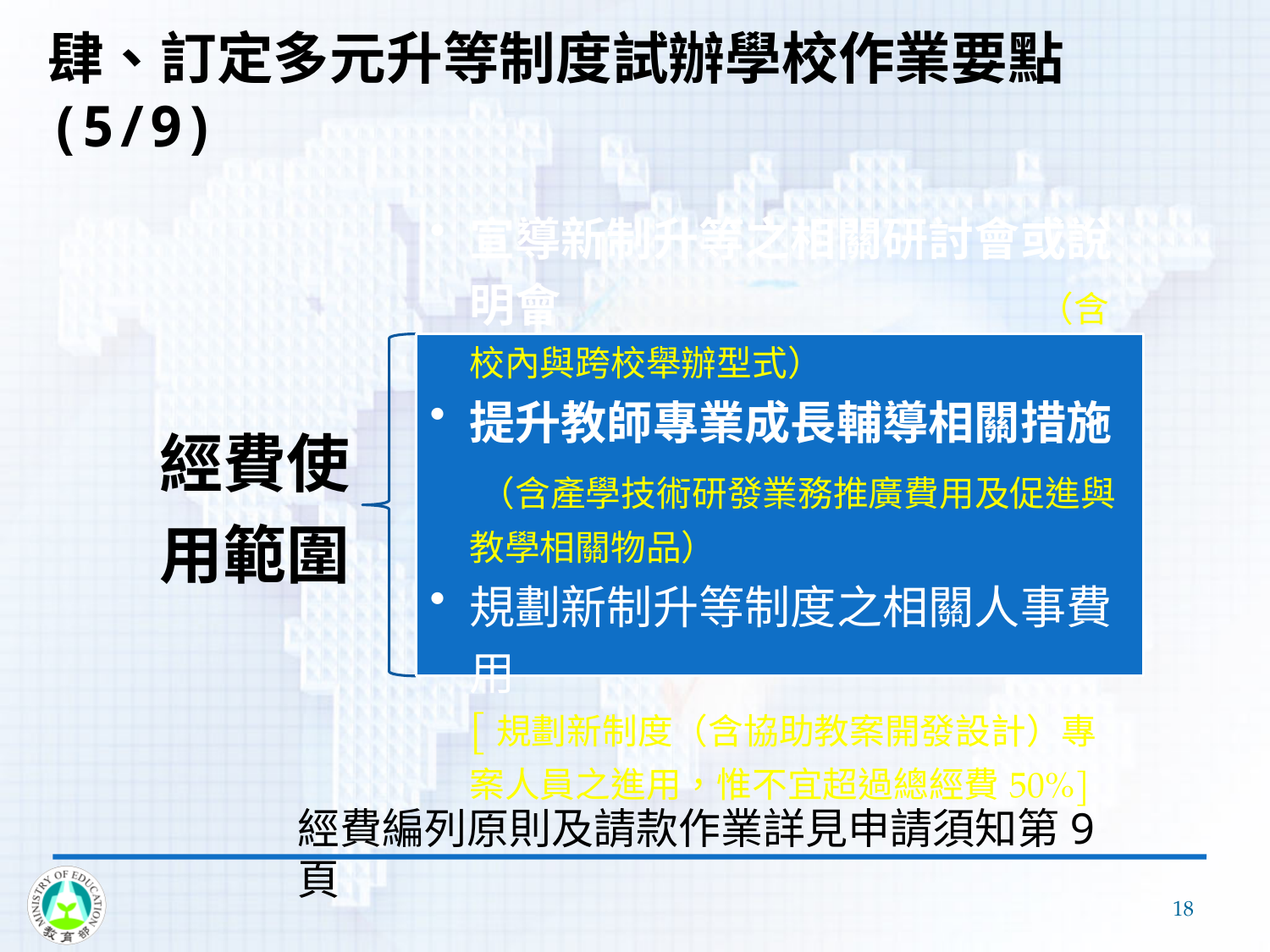

肆、訂定多元升等制度試辦學校作業要點(5/9)
經費使用範圍
宣導新制升等之相關研討會或說明會                                              （含校內與跨校舉辦型式）
提升教師專業成長輔導相關措施   （含產學技術研發業務推廣費用及促進與教學相關物品）
規劃新制升等制度之相關人事費用                                                     [規劃新制度（含協助教案開發設計）專案人員之進用，惟不宜超過總經費50%]
經費編列原則及請款作業詳見申請須知第9頁
18